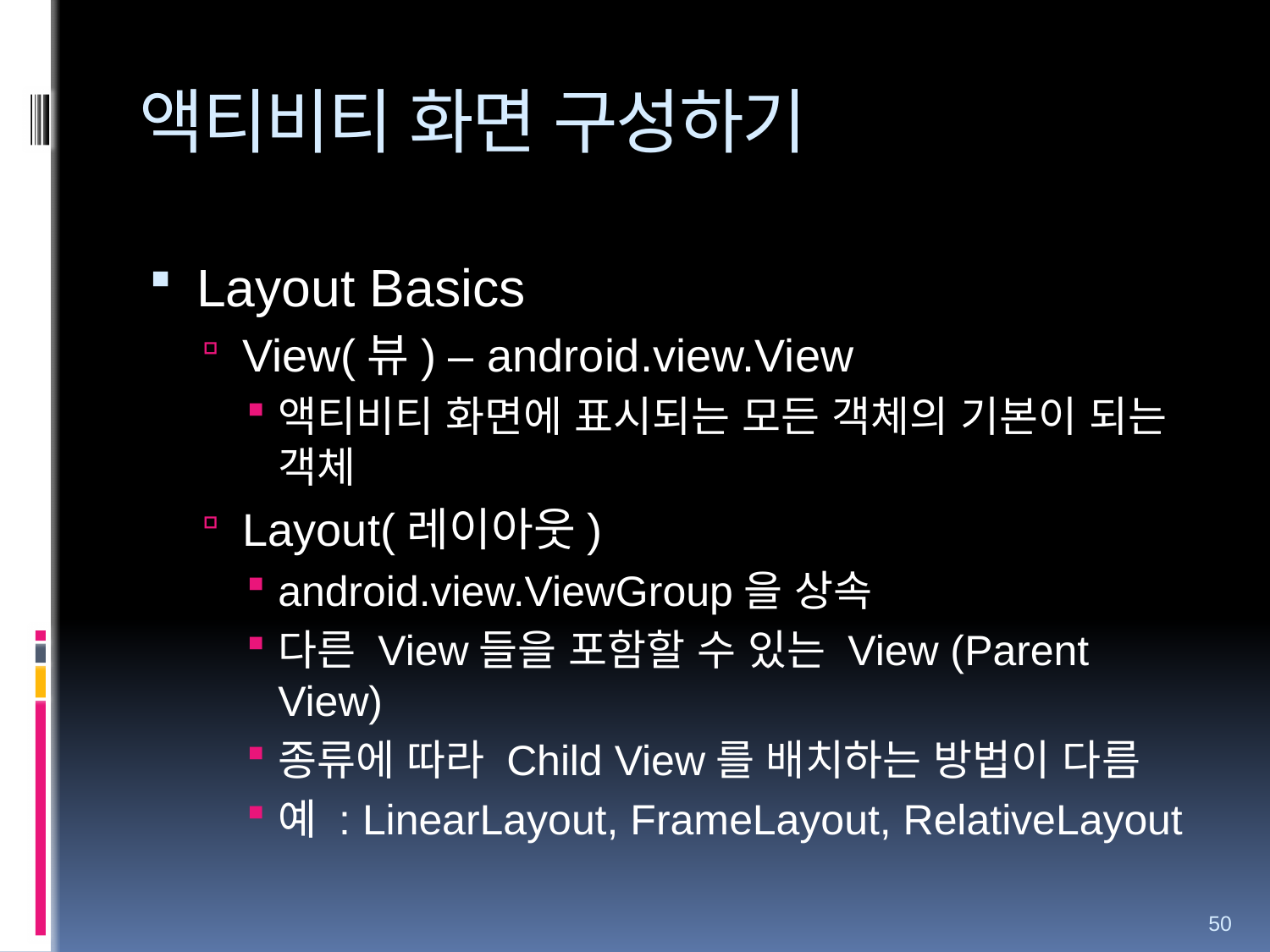

# 액티비티 화면 구성하기
Layout Basics
View(뷰) – android.view.View
액티비티 화면에 표시되는 모든 객체의 기본이 되는 객체
Layout(레이아웃)
android.view.ViewGroup을 상속
다른 View들을 포함할 수 있는 View (Parent View)
종류에 따라 Child View를 배치하는 방법이 다름
예 : LinearLayout, FrameLayout, RelativeLayout

50